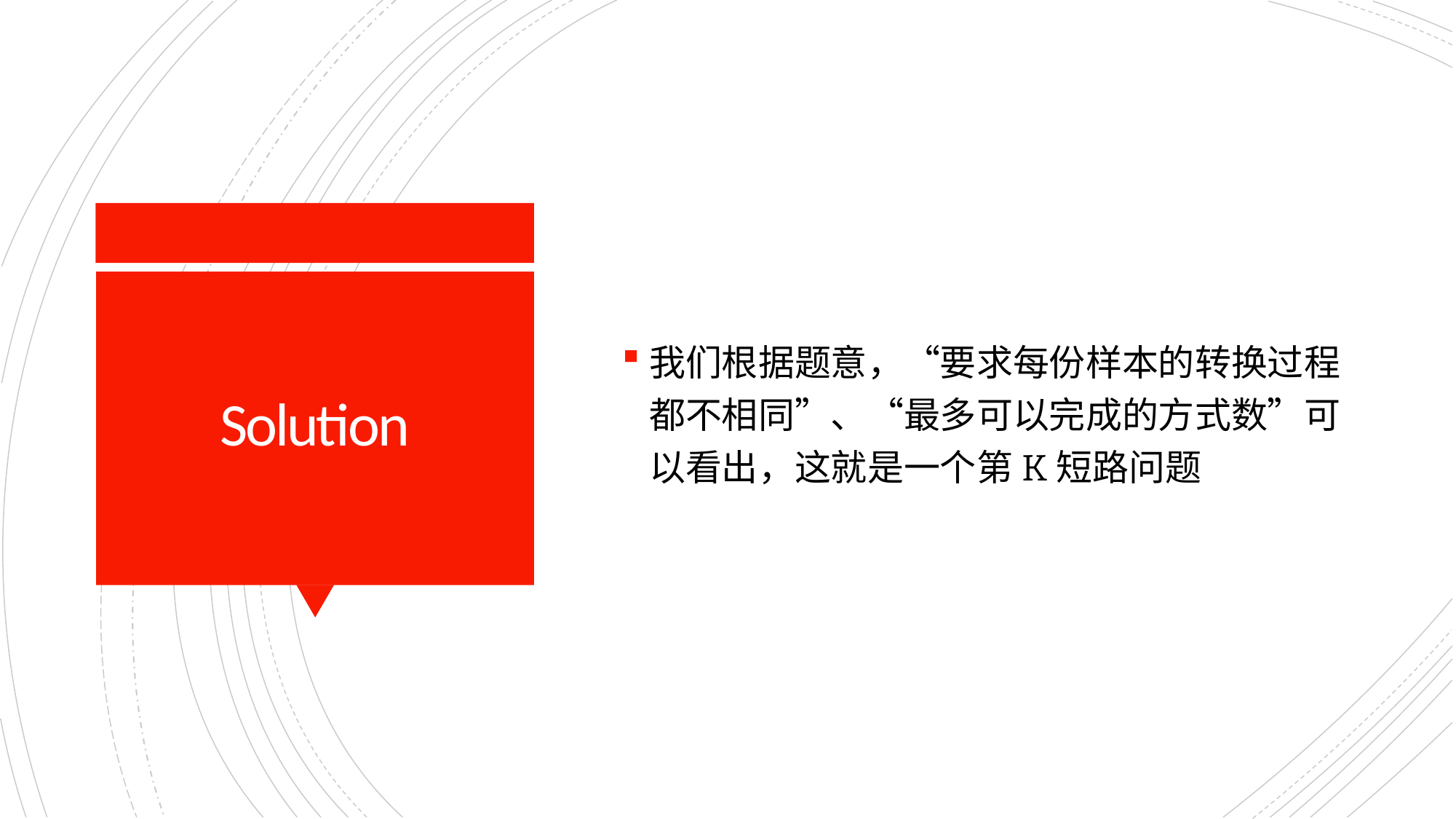

我们根据题意，“要求每份样本的转换过程都不相同”、“最多可以完成的方式数”可以看出，这就是一个第K短路问题
# Solution